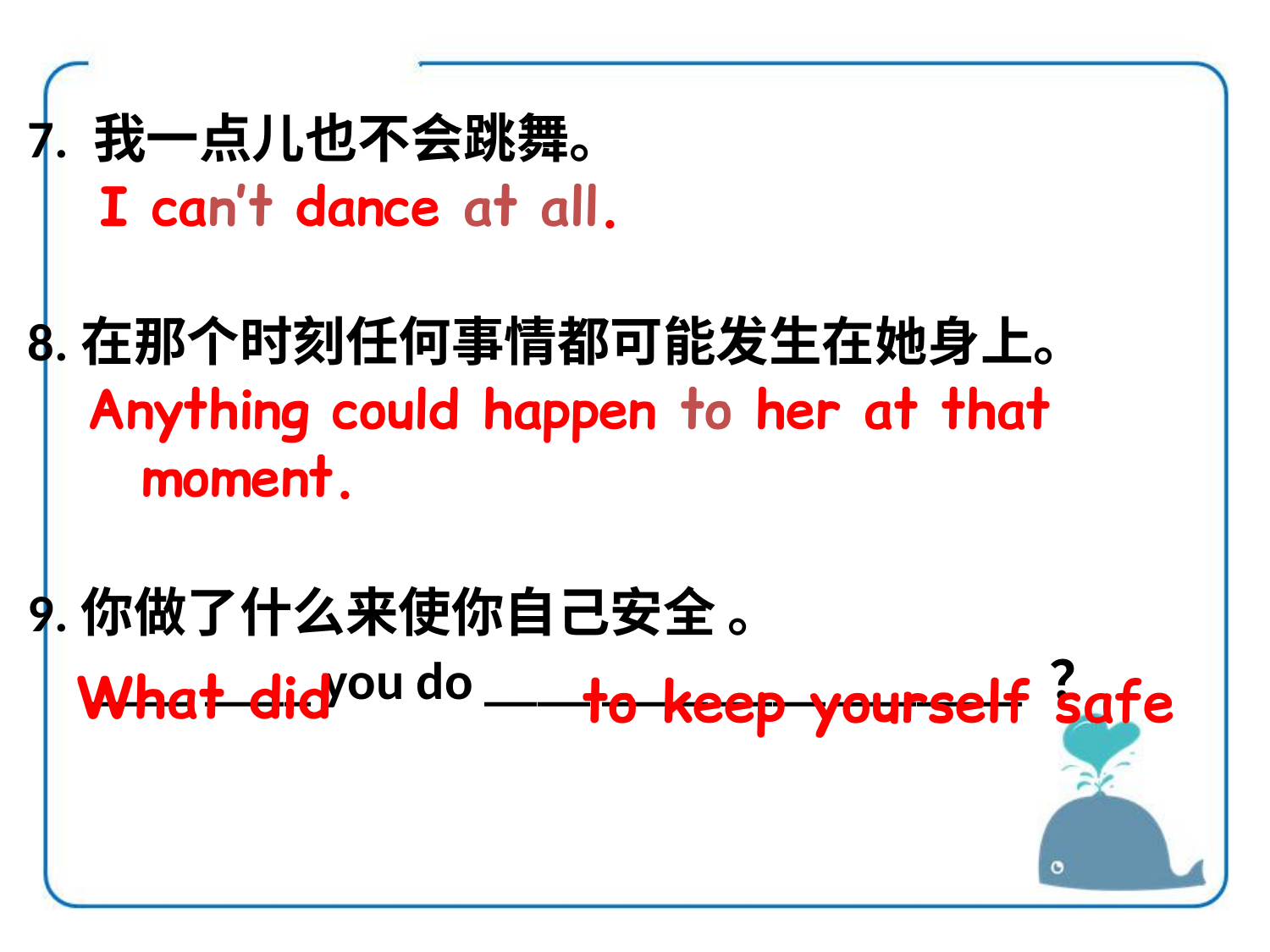

7. 我一点儿也不会跳舞。
      I can’t dance at all.

8.在那个时刻任何事情都可能发生在她身上。
     Anything could happen to her at that
     moment.

9.你做了什么来使你自己安全 。
     ____ ____ you do ____ ____ ____ _______ ？

What did
to keep yourself safe